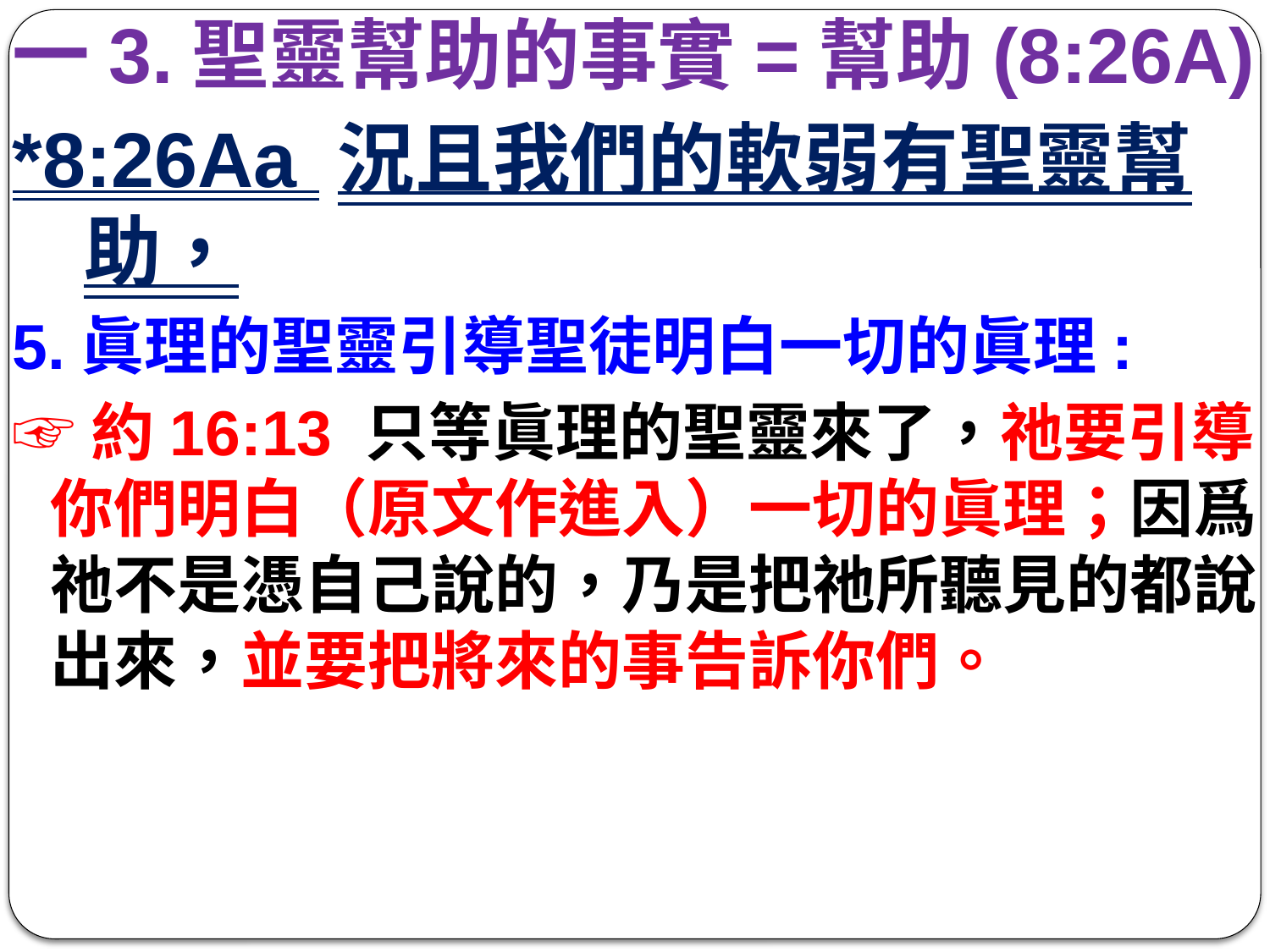

一3.聖靈幫助的事實=幫助(8:26A)
*8:26Aa 況且我們的軟弱有聖靈幫助，
5.眞理的聖靈引導聖徒明白一切的眞理:
☞約16:13 只等眞理的聖靈來了，祂要引導你們明白（原文作進入）一切的眞理；因爲祂不是憑自己說的，乃是把祂所聽見的都說出來，並要把將來的事告訴你們。